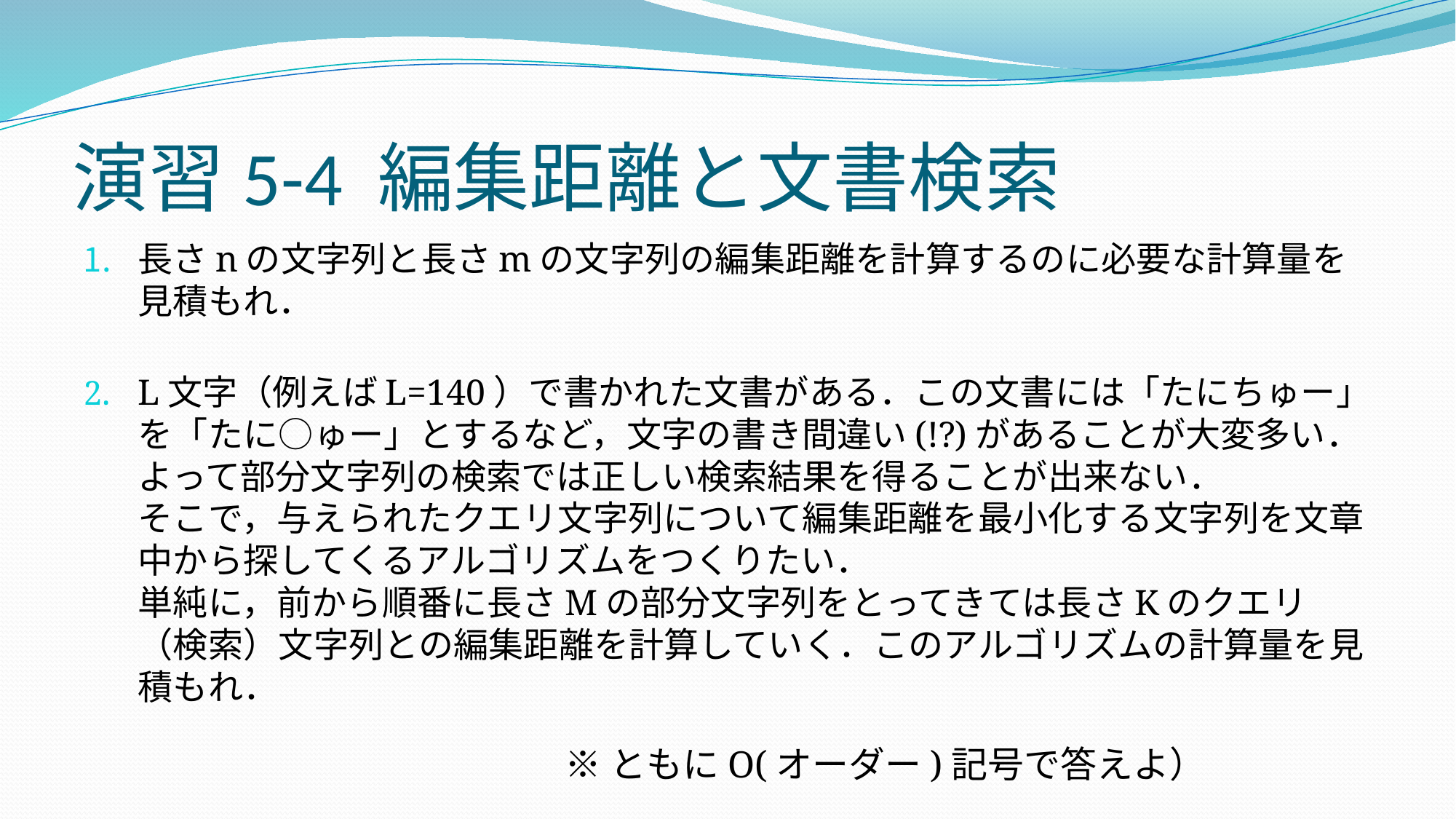

# 演習5-4 編集距離と文書検索
長さnの文字列と長さmの文字列の編集距離を計算するのに必要な計算量を見積もれ．
L文字（例えばL=140）で書かれた文書がある．この文書には「たにちゅー」を「たに○ゅー」とするなど，文字の書き間違い(!?)があることが大変多い．よって部分文字列の検索では正しい検索結果を得ることが出来ない．
そこで，与えられたクエリ文字列について編集距離を最小化する文字列を文章中から探してくるアルゴリズムをつくりたい．
単純に，前から順番に長さMの部分文字列をとってきては長さKのクエリ（検索）文字列との編集距離を計算していく．このアルゴリズムの計算量を見積もれ．
※ともにO(オーダー)記号で答えよ）